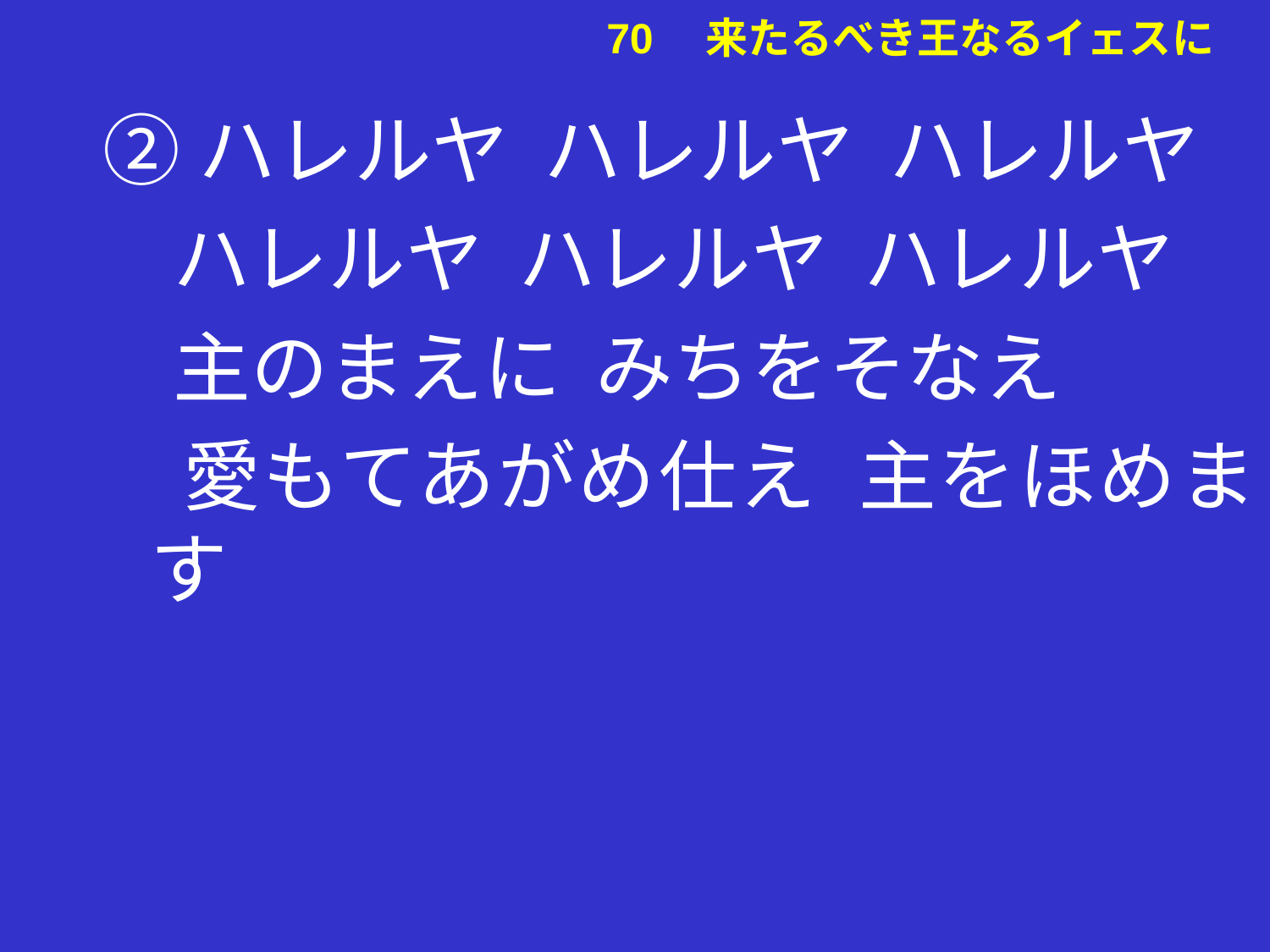

# ②ハレルヤ  ハレルヤ  ハレルヤ
   ハレルヤ  ハレルヤ  ハレルヤ
   主のまえに  みちをそなえ
   愛もてあがめ仕え  主をほめます
70　来たるべき王なるイェスに